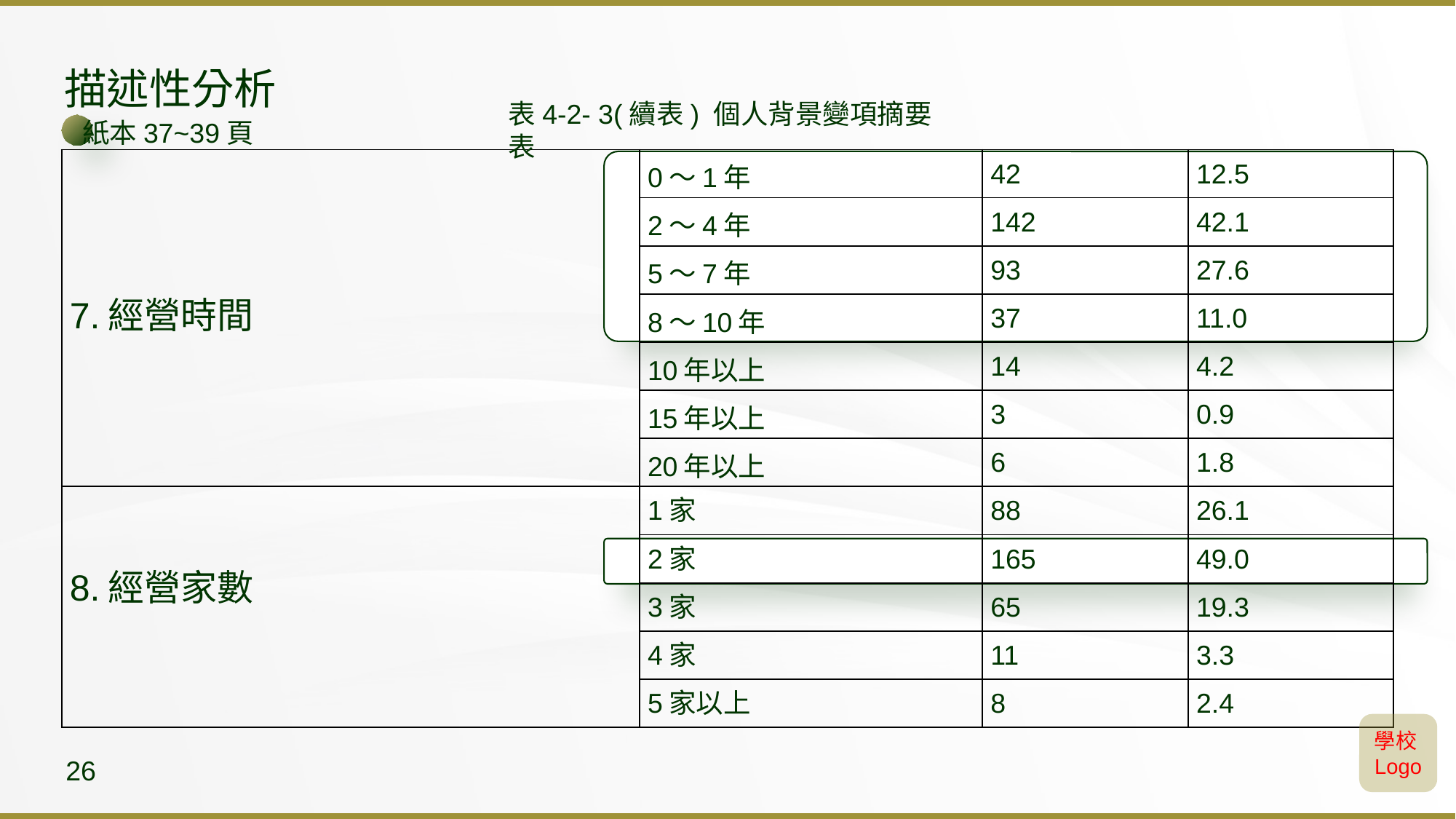

描述性分析
紙本37~39頁
表4-2- 3(續表) 個人背景變項摘要表

| 7.經營時間 | 0～1年 | 42 | 12.5 |
| --- | --- | --- | --- |
|  | 2～4年 | 142 | 42.1 |
|  | 5～7年 | 93 | 27.6 |
|  | 8～10年 | 37 | 11.0 |
|  | 10年以上 | 14 | 4.2 |
|  | 15年以上 | 3 | 0.9 |
|  | 20年以上 | 6 | 1.8 |
| 8.經營家數 | 1家 | 88 | 26.1 |
|  | 2家 | 165 | 49.0 |
|  | 3家 | 65 | 19.3 |
|  | 4家 | 11 | 3.3 |
|  | 5家以上 | 8 | 2.4 |

學校Logo
26